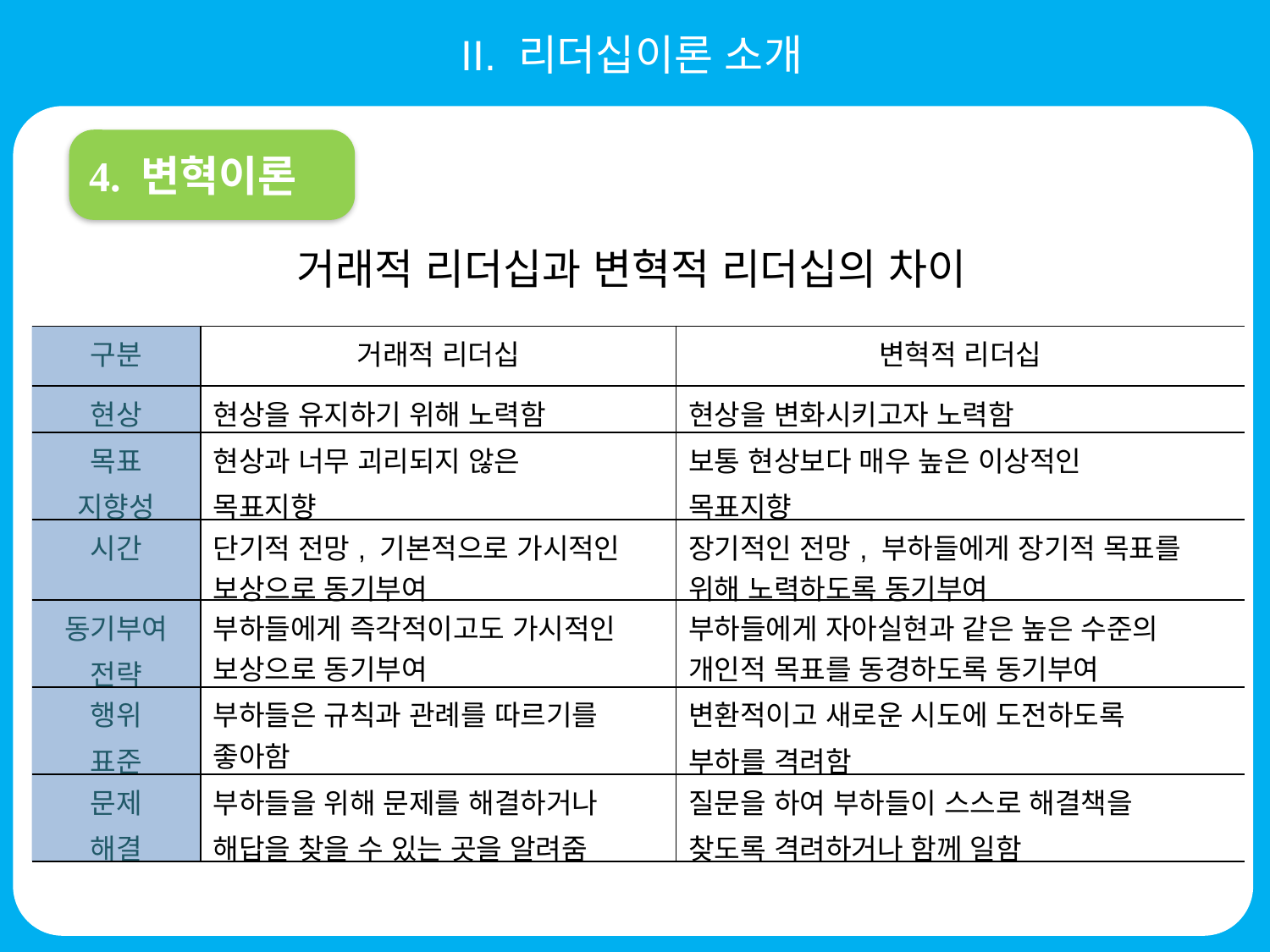

II. 리더십이론 소개
4. 변혁이론
거래적 리더십과 변혁적 리더십의 차이
| 구분 | 거래적 리더십 | 변혁적 리더십 |
| --- | --- | --- |
| 현상 | 현상을 유지하기 위해 노력함 | 현상을 변화시키고자 노력함 |
| 목표 지향성 | 현상과 너무 괴리되지 않은 목표지향 | 보통 현상보다 매우 높은 이상적인 목표지향 |
| 시간 | 단기적 전망, 기본적으로 가시적인 보상으로 동기부여 | 장기적인 전망, 부하들에게 장기적 목표를 위해 노력하도록 동기부여 |
| 동기부여 전략 | 부하들에게 즉각적이고도 가시적인 보상으로 동기부여 | 부하들에게 자아실현과 같은 높은 수준의 개인적 목표를 동경하도록 동기부여 |
| 행위 표준 | 부하들은 규칙과 관례를 따르기를 좋아함 | 변환적이고 새로운 시도에 도전하도록 부하를 격려함 |
| 문제 해결 | 부하들을 위해 문제를 해결하거나 해답을 찾을 수 있는 곳을 알려줌 | 질문을 하여 부하들이 스스로 해결책을 찾도록 격려하거나 함께 일함 |